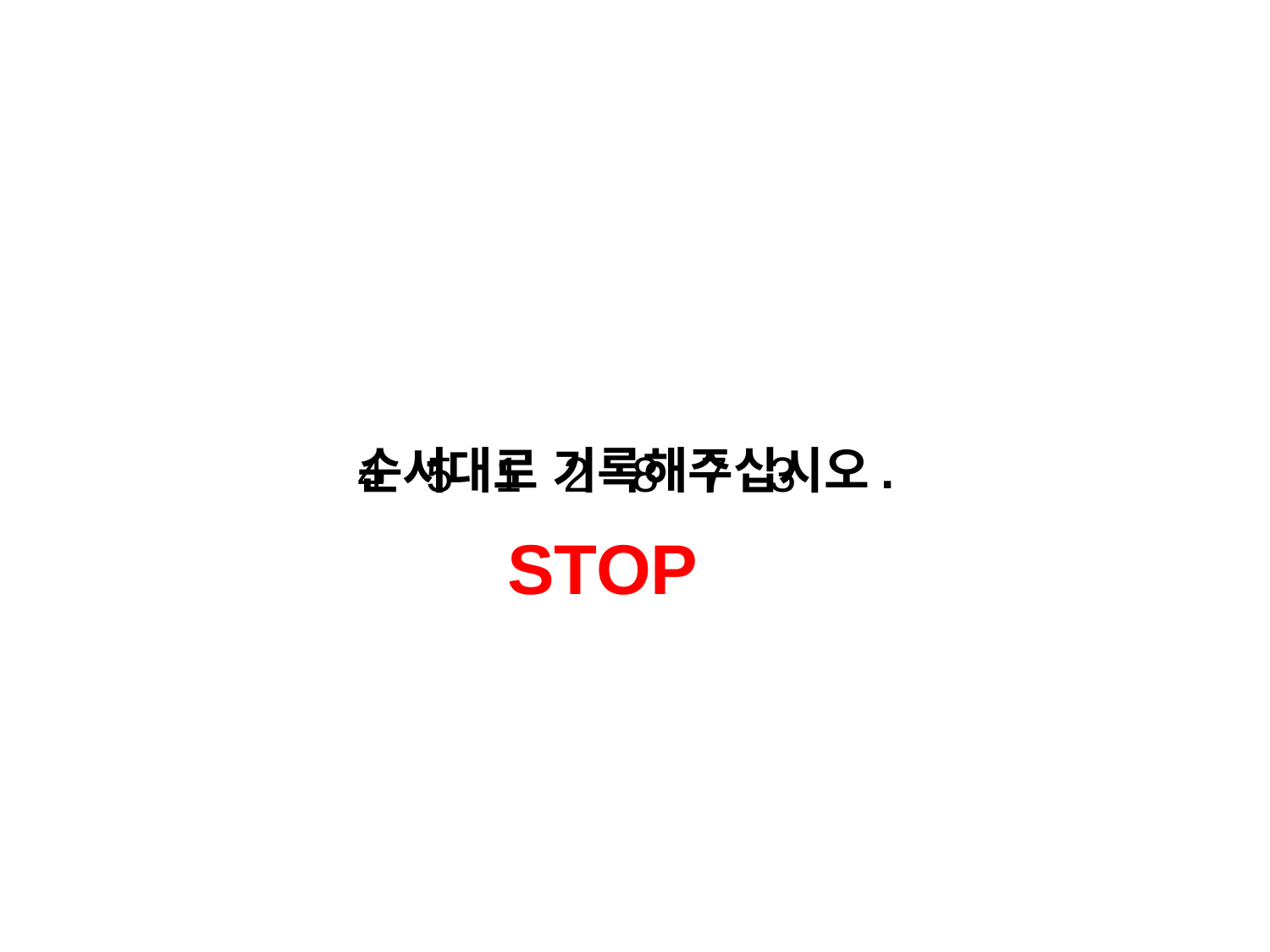

순서대로 기록해주십시오.
4   5   1   2   8   7   3
STOP